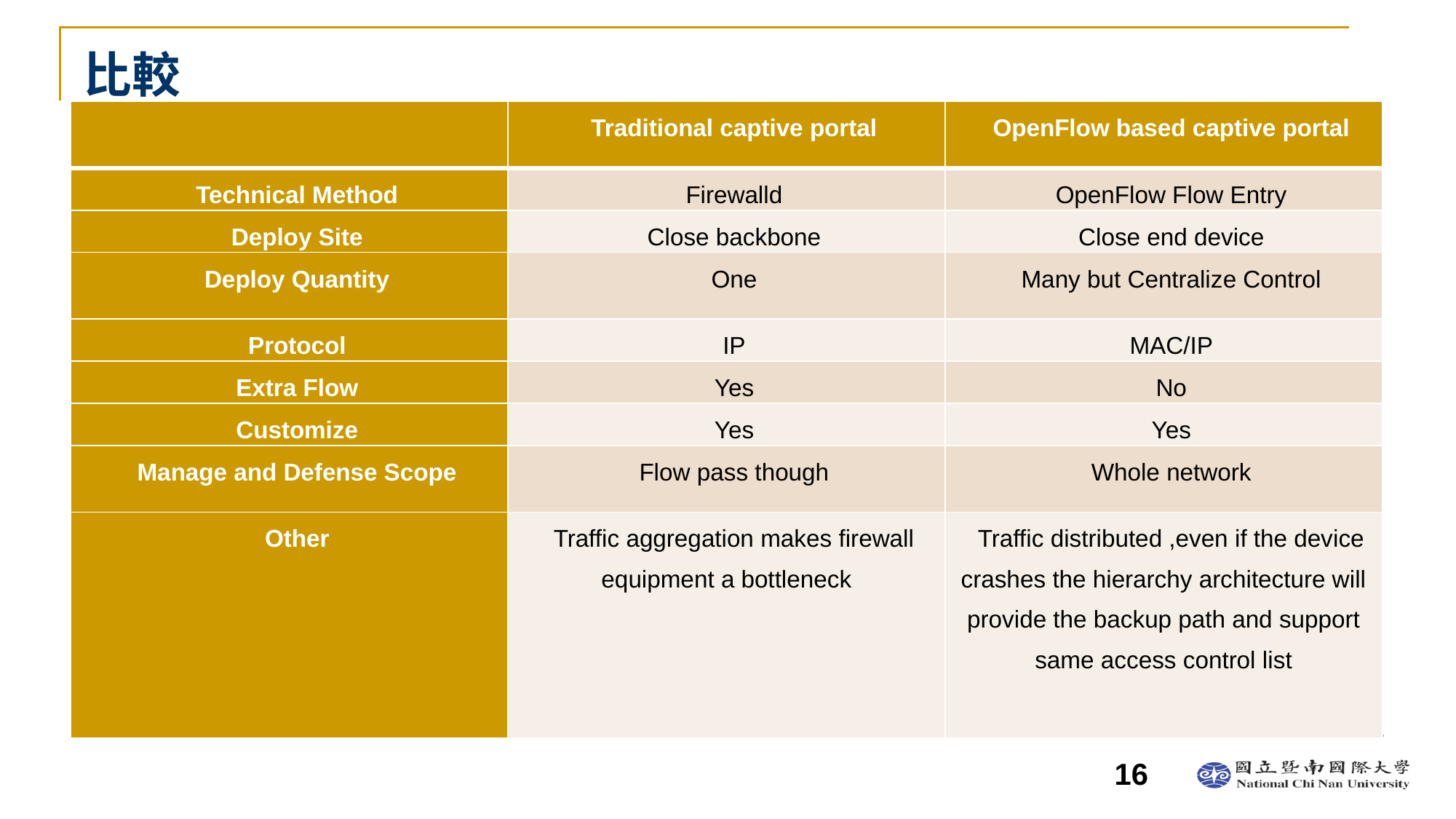

# 比較
|  | Traditional captive portal | OpenFlow based captive portal |
| --- | --- | --- |
| Technical Method | Firewalld | OpenFlow Flow Entry |
| Deploy Site | Close backbone | Close end device |
| Deploy Quantity | One | Many but Centralize Control |
| Protocol | IP | MAC/IP |
| Extra Flow | Yes | No |
| Customize | Yes | Yes |
| Manage and Defense Scope | Flow pass though | Whole network |
| Other | Traffic aggregation makes firewall equipment a bottleneck | Traffic distributed ,even if the device crashes the hierarchy architecture will provide the backup path and support same access control list |